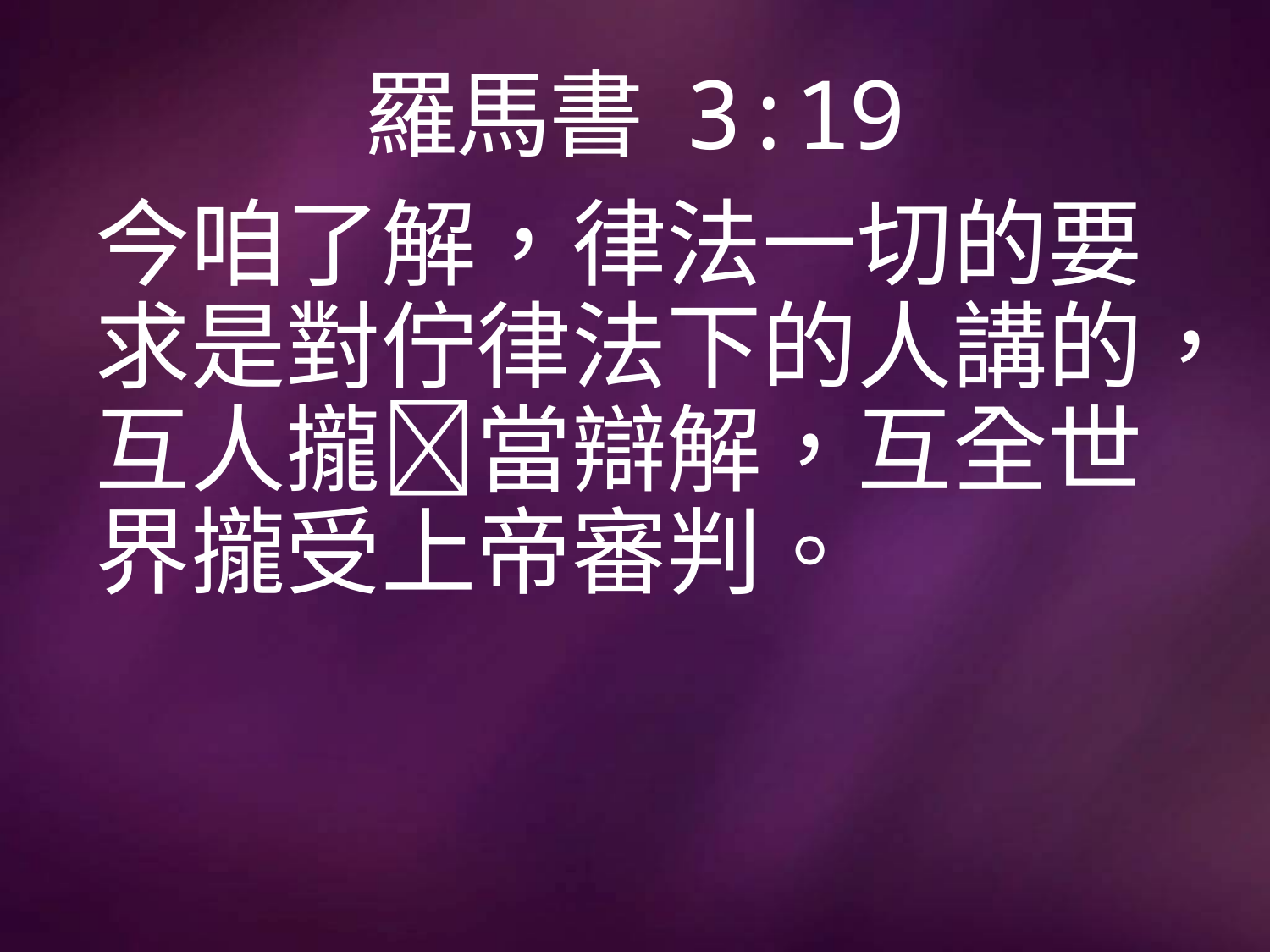

# 羅馬書 3:19
今咱了解，律法一切的要求是對佇律法下的人講的，互人攏𣍐當辯解，互全世界攏受上帝審判。